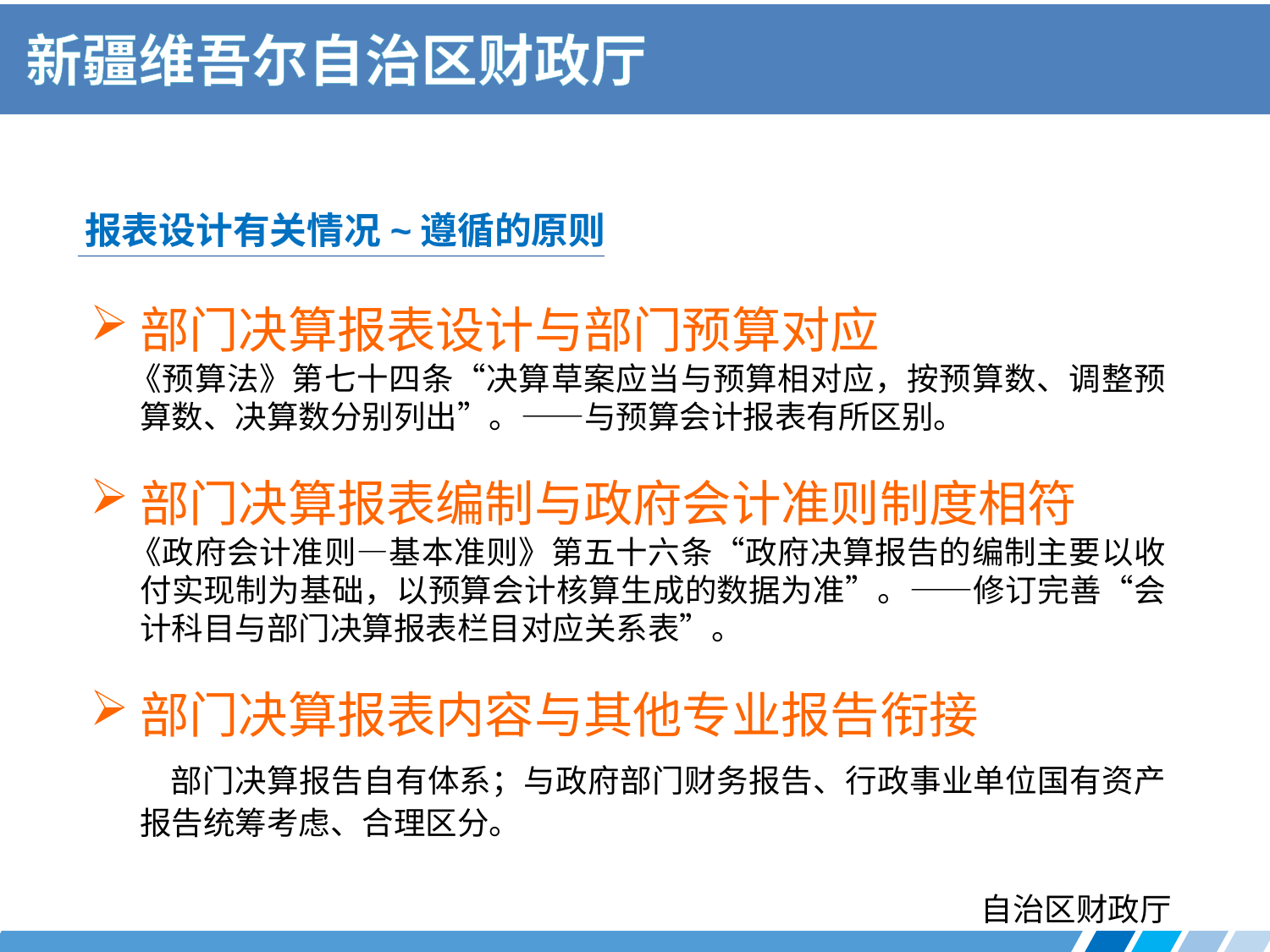

报表设计有关情况~遵循的原则
部门决算报表设计与部门预算对应
    《预算法》第七十四条“决算草案应当与预算相对应，按预算数、调整预算数、决算数分别列出”。——与预算会计报表有所区别。

部门决算报表编制与政府会计准则制度相符
    《政府会计准则—基本准则》第五十六条“政府决算报告的编制主要以收付实现制为基础，以预算会计核算生成的数据为准”。——修订完善“会计科目与部门决算报表栏目对应关系表”。

部门决算报表内容与其他专业报告衔接
      部门决算报告自有体系；与政府部门财务报告、行政事业单位国有资产报告统筹考虑、合理区分。
6